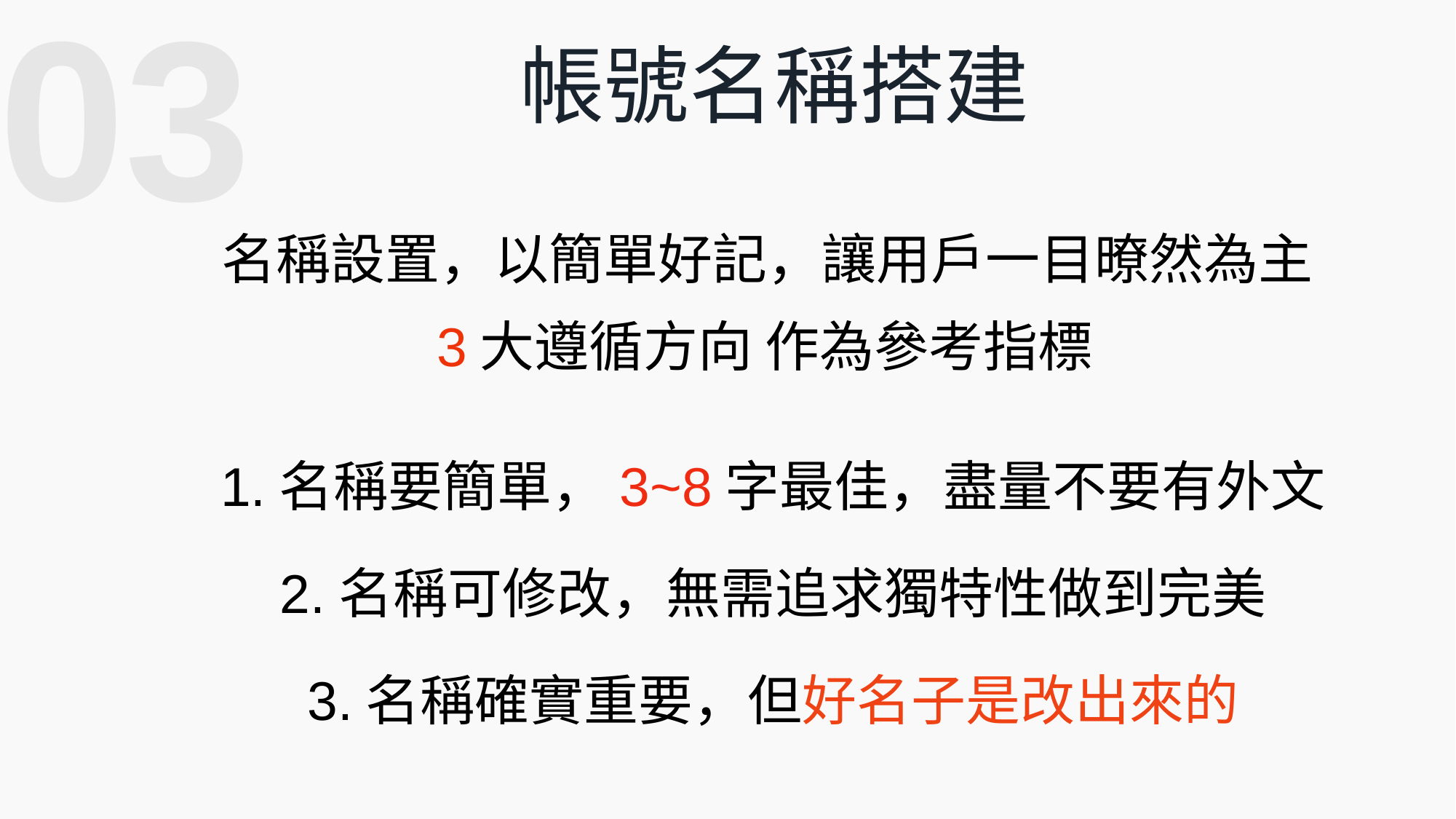

03
23
帳號名稱搭建
名稱設置，以簡單好記，讓用戶一目暸然為主
3大遵循方向 作為參考指標
1.名稱要簡單，3~8字最佳，盡量不要有外文
2.名稱可修改，無需追求獨特性做到完美
3.名稱確實重要，但好名子是改出來的
、